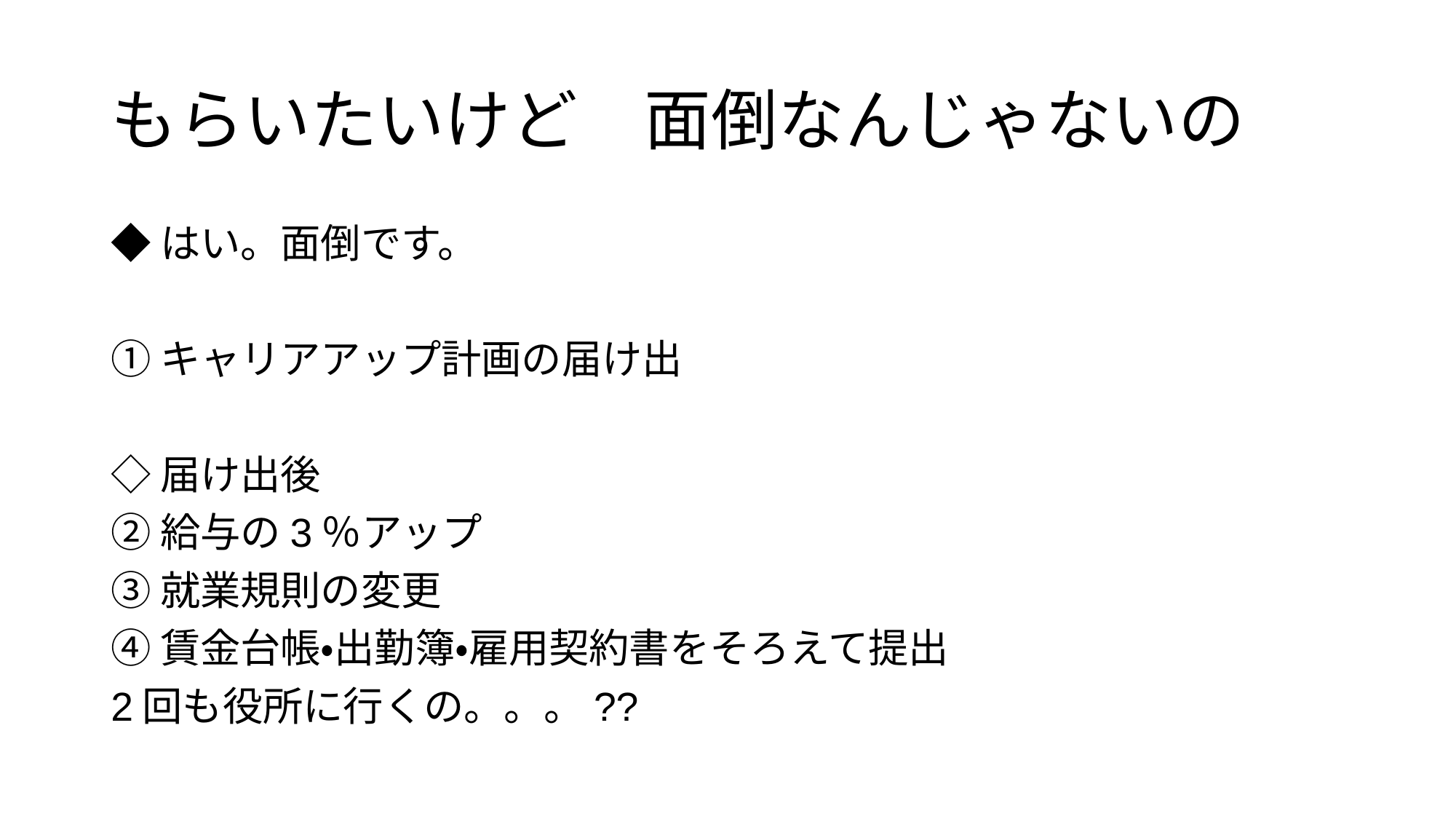

# もらいたいけど　面倒なんじゃないの
◆はい。面倒です。

①キャリアアップ計画の届け出

◇届け出後
②給与の3％アップ
③就業規則の変更
④賃金台帳・出勤簿・雇用契約書をそろえて提出
2回も役所に行くの。。。??